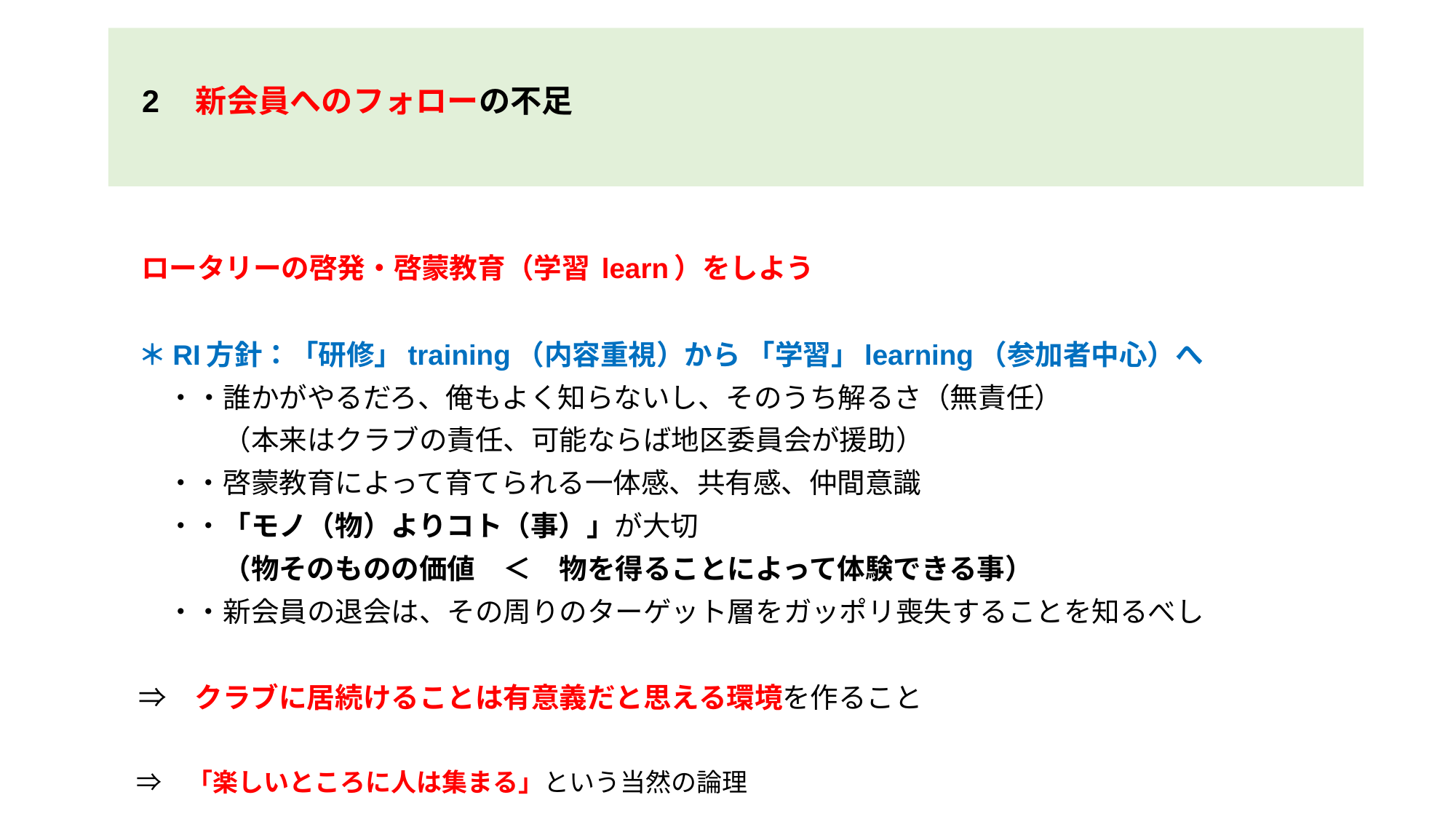

# 2　新会員へのフォローの不足
　ロータリーの啓発・啓蒙教育（学習 learn）をしよう

　＊RI方針：「研修」training（内容重視）から 「学習」learning（参加者中心）へ
　　・・誰かがやるだろ、俺もよく知らないし、そのうち解るさ（無責任）
　　　　（本来はクラブの責任、可能ならば地区委員会が援助）
　　・・啓蒙教育によって育てられる一体感、共有感、仲間意識
　　・・「モノ（物）よりコト（事）」が大切
　　　　（物そのものの価値　＜　物を得ることによって体験できる事）
　　・・新会員の退会は、その周りのターゲット層をガッポリ喪失することを知るべし

　⇒　クラブに居続けることは有意義だと思える環境を作ること

　⇒　「楽しいところに人は集まる」という当然の論理